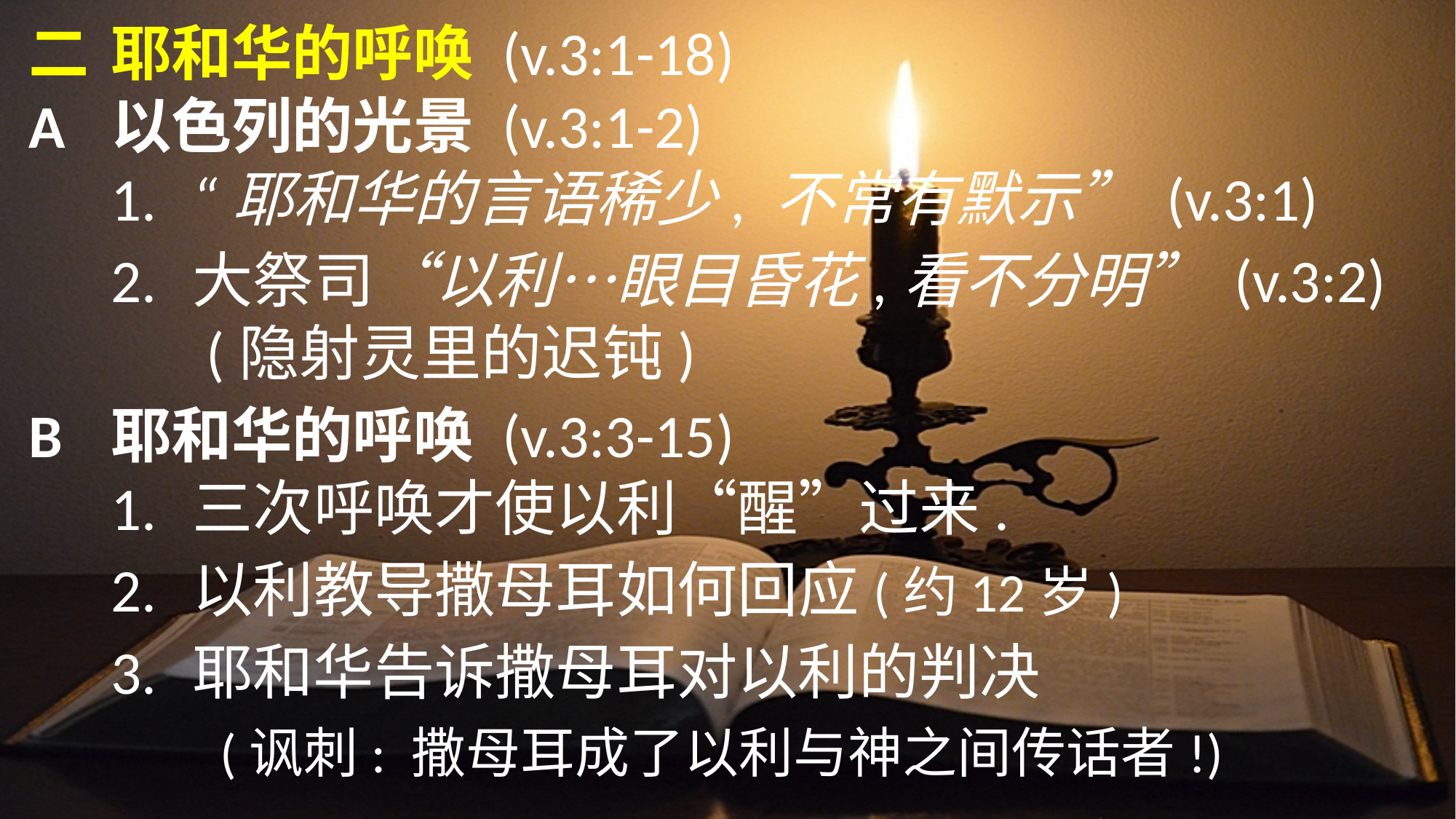

二	耶和华的呼唤 (v.3:1-18)
A	以色列的光景 (v.3:1-2)
	1.	“耶和华的言语稀少, 不常有默示” (v.3:1)
	2.	大祭司“以利…眼目昏花,看不分明” (v.3:2)
		 (隐射灵里的迟钝)
B	耶和华的呼唤 (v.3:3-15)
	1.	三次呼唤才使以利“醒”过来.
	2.	以利教导撒母耳如何回应(约12岁)
	3.	耶和华告诉撒母耳对以利的判决
			(讽刺: 撒母耳成了以利与神之间传话者!)